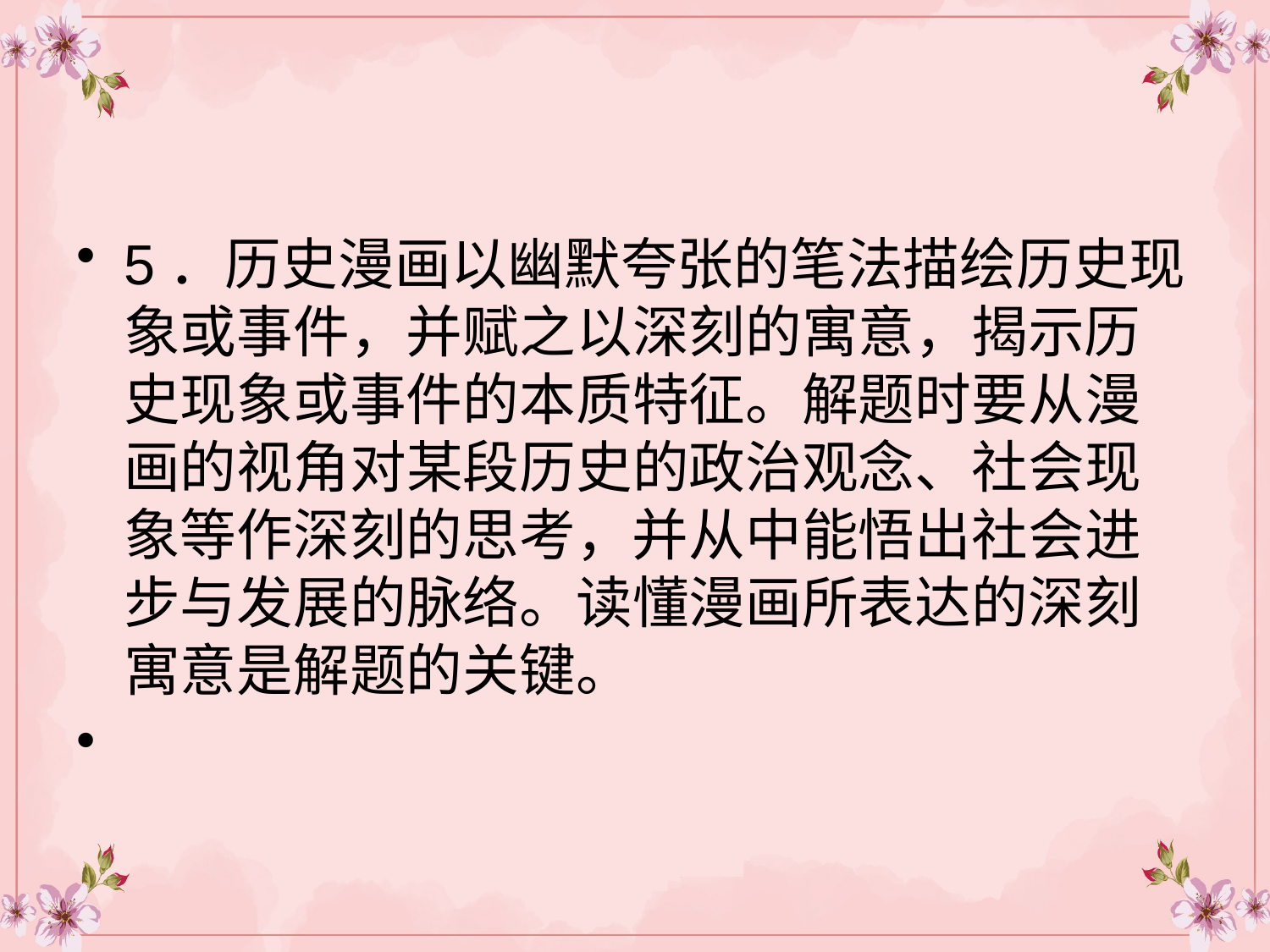

#
5．历史漫画以幽默夸张的笔法描绘历史现象或事件，并赋之以深刻的寓意，揭示历史现象或事件的本质特征。解题时要从漫画的视角对某段历史的政治观念、社会现象等作深刻的思考，并从中能悟出社会进步与发展的脉络。读懂漫画所表达的深刻寓意是解题的关键。